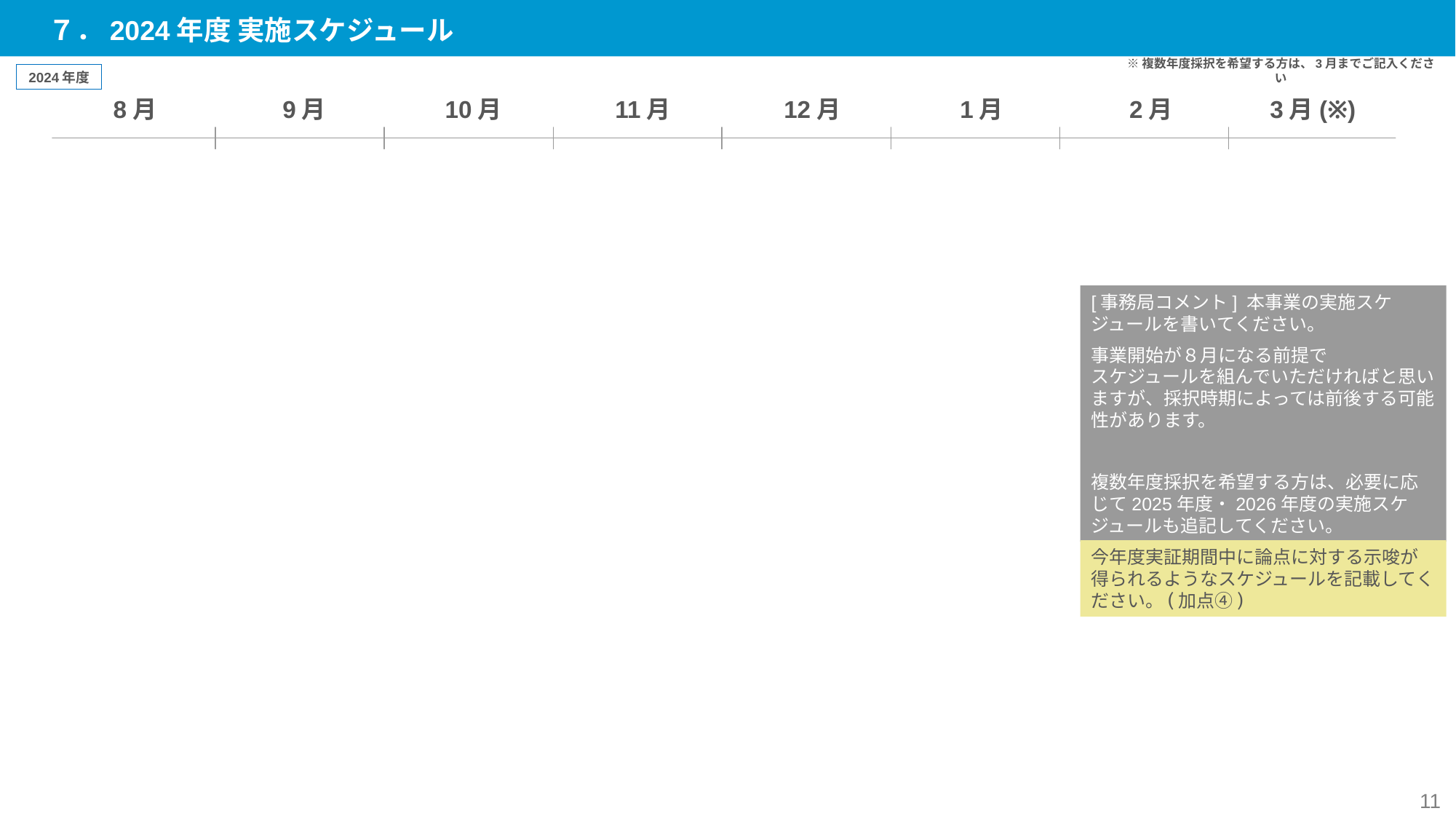

７．2024年度 実施スケジュール
※複数年度採択を希望する方は、3月までご記入ください
2024年度
8月
9月
10月
11月
12月
1月
2月
3月(※)
[事務局コメント] 本事業の実施スケジュールを書いてください。
事業開始が８月になる前提で
スケジュールを組んでいただければと思いますが、採択時期によっては前後する可能性があります。

複数年度採択を希望する方は、必要に応じて2025年度・2026年度の実施スケジュールも追記してください。
今年度実証期間中に論点に対する示唆が得られるようなスケジュールを記載してください。(加点④)